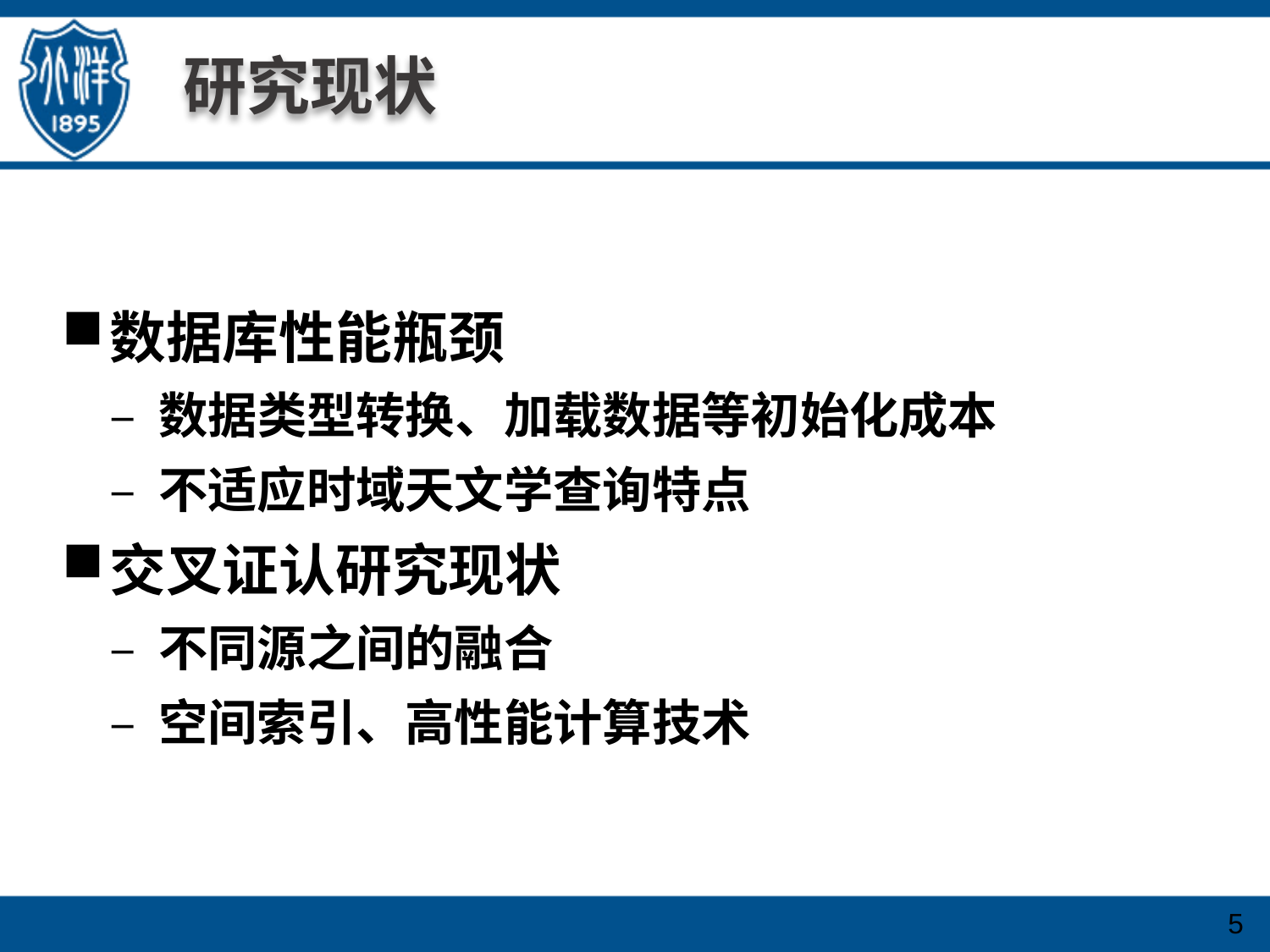

# 研究现状
数据库性能瓶颈
– 数据类型转换、加载数据等初始化成本
– 不适应时域天文学查询特点
交叉证认研究现状
– 不同源之间的融合
– 空间索引、高性能计算技术
5